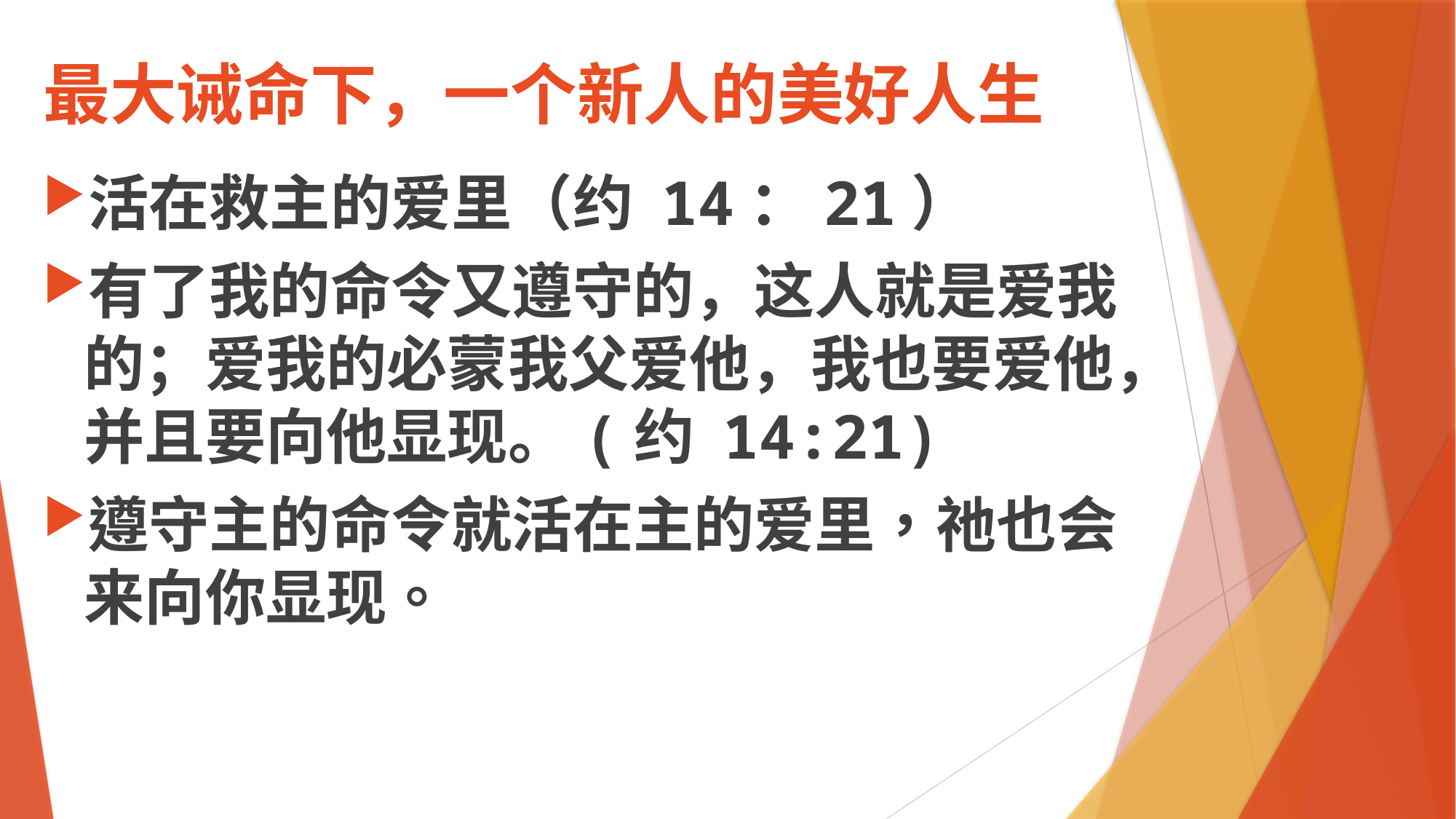

# 最大诫命下，一个新人的美好人生
活在救主的爱里（约 14：21）
有了我的命令又遵守的，这人就是爱我的；爱我的必蒙我父爱他，我也要爱他，并且要向他显现。(约 14:21)
遵守主的命令就活在主的爱里，祂也会来向你显现。